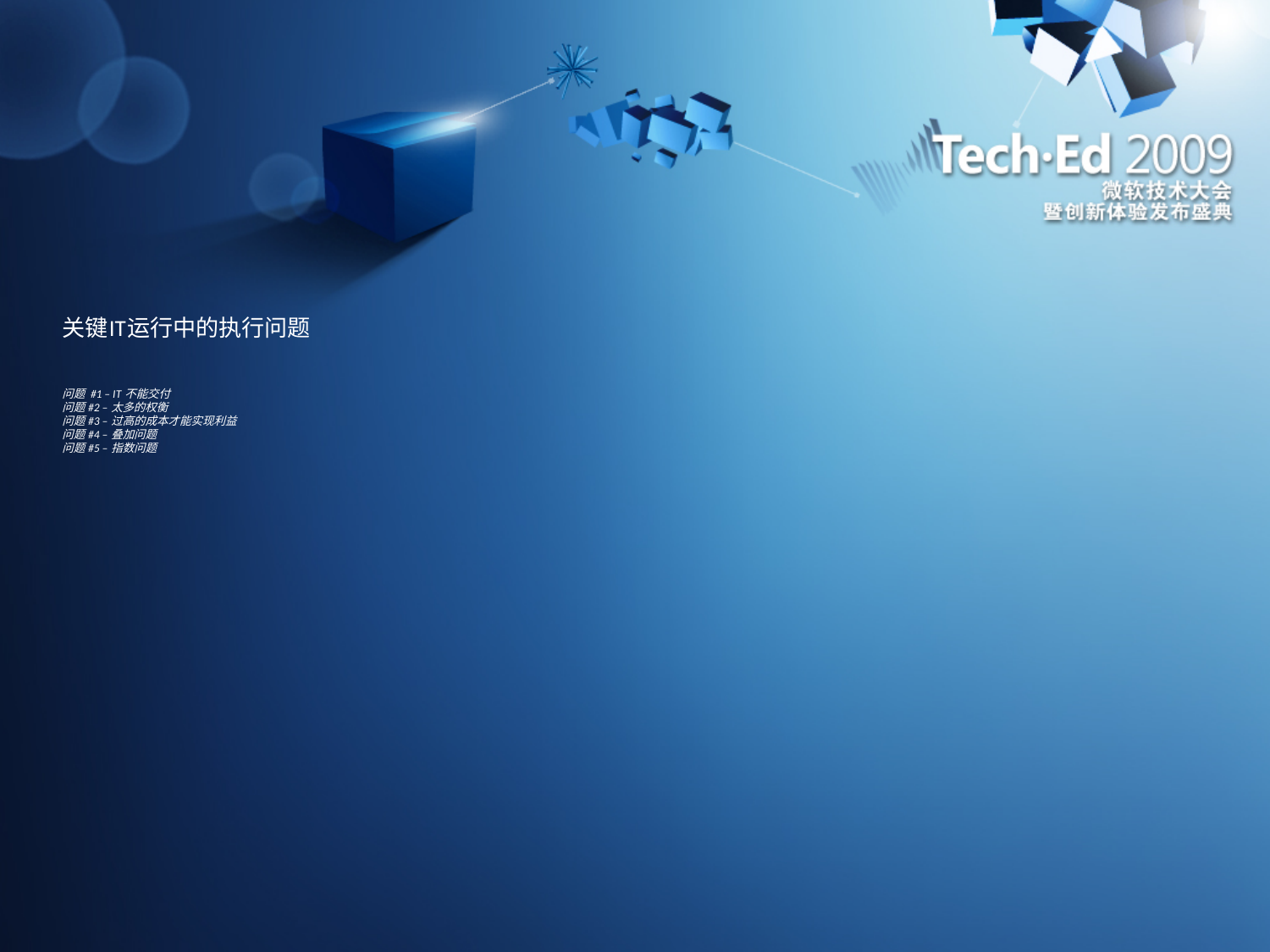

# 关键IT运行中的执行问题 问题  #1 – IT 不能交付 问题 #2 – 太多的权衡 问题 #3 – 过高的成本才能实现利益 问题 #4 – 叠加问题 问题 #5 – 指数问题